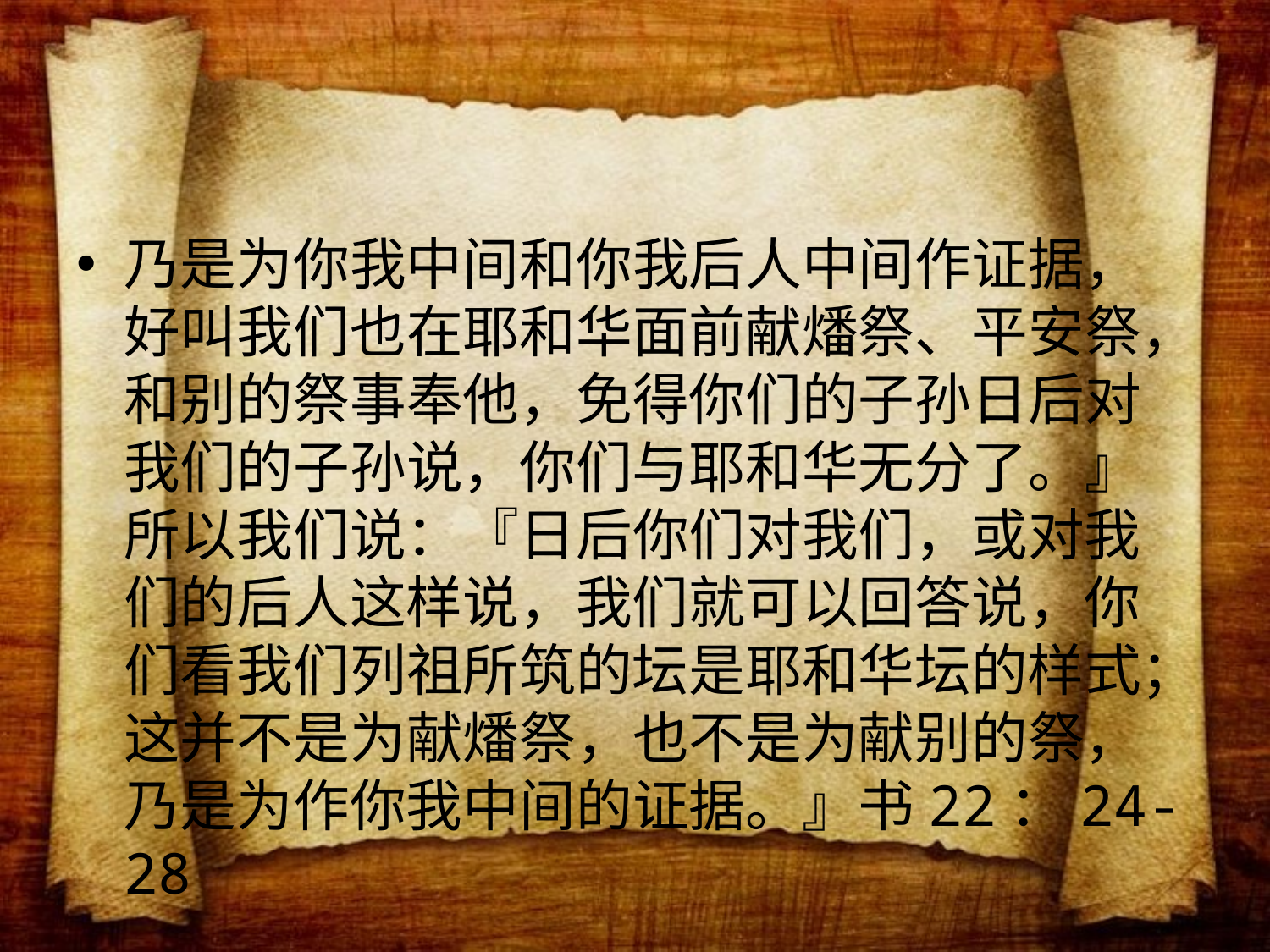

#
乃是为你我中间和你我后人中间作证据，好叫我们也在耶和华面前献燔祭、平安祭，和别的祭事奉他，免得你们的子孙日后对我们的子孙说，你们与耶和华无分了。』所以我们说：『日后你们对我们，或对我们的后人这样说，我们就可以回答说，你们看我们列祖所筑的坛是耶和华坛的样式；这并不是为献燔祭，也不是为献别的祭，乃是为作你我中间的证据。』书22：24-28